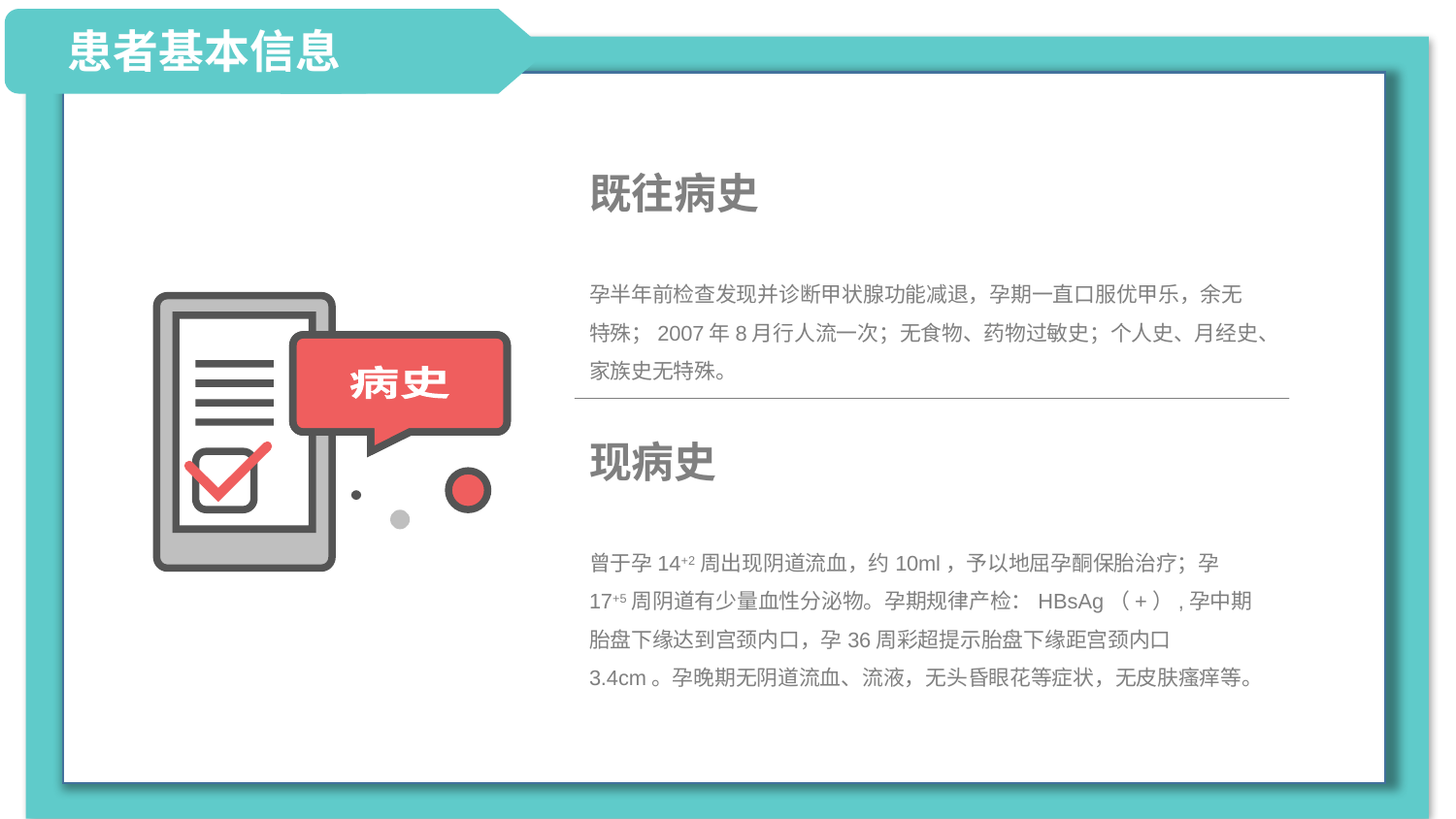

患者基本信息

既往病史

孕半年前检查发现并诊断甲状腺功能减退，孕期一直口服优甲乐，余无特殊；2007年8月行人流一次；无食物、药物过敏史；个人史、月经史、家族史无特殊。

病史

现病史

曾于孕14+2周出现阴道流血，约10ml，予以地屈孕酮保胎治疗；孕17+5周阴道有少量血性分泌物。孕期规律产检：HBsAg（+）,孕中期胎盘下缘达到宫颈内口，孕36周彩超提示胎盘下缘距宫颈内口3.4cm。孕晚期无阴道流血、流液，无头昏眼花等症状，无皮肤瘙痒等。